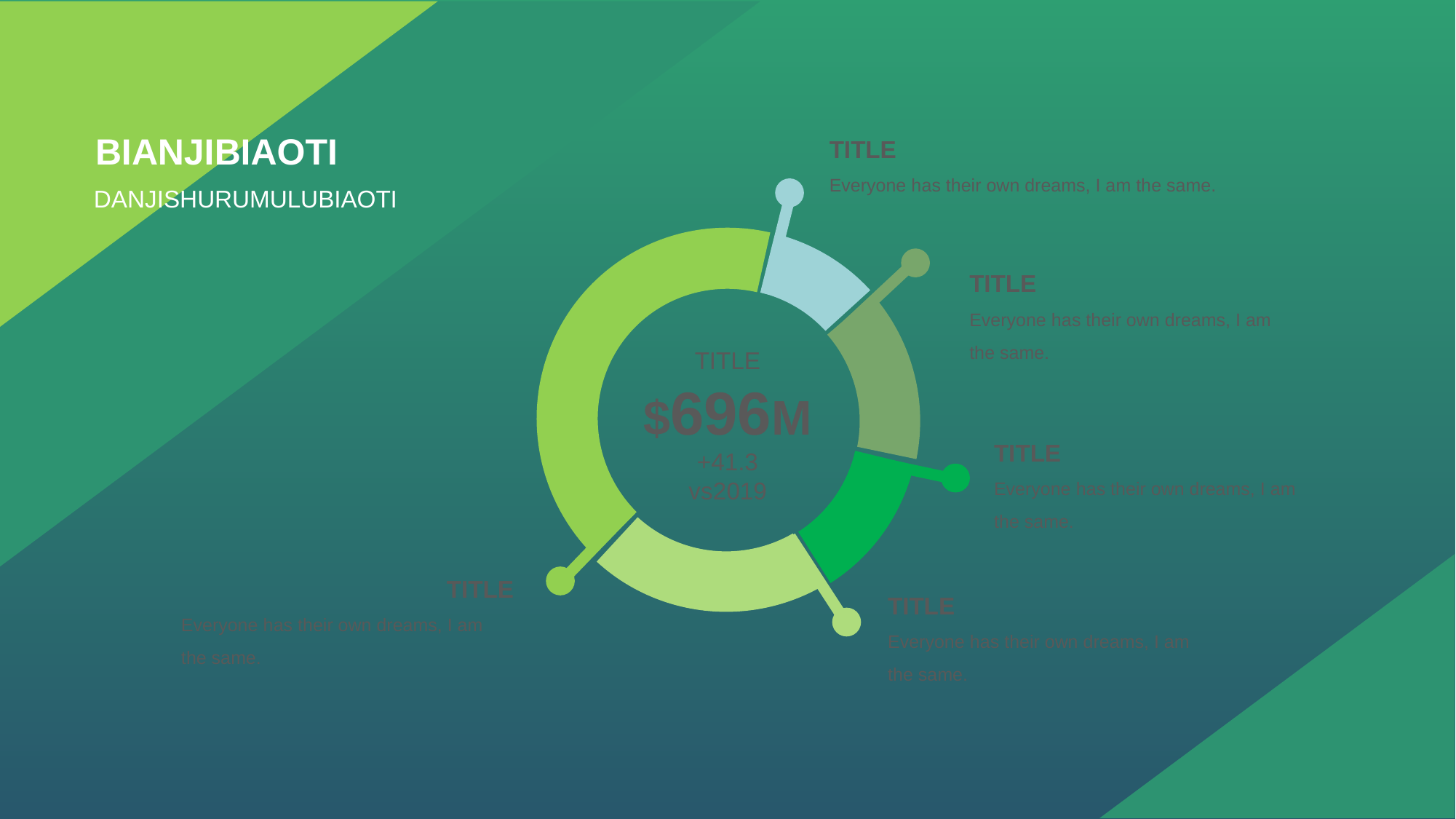

当前电竞行业
收入分成情况
TITLE
Everyone has their own dreams, I am the same.
BIANJIBIAOTI
DANJISHURUMULUBIAOTI

TITLE
Everyone has their own dreams, I am the same.
TITLE
$696M
+41.3
vs2019
TITLE
Everyone has their own dreams, I am the same.
TITLE
Everyone has their own dreams, I am the same.

TITLE
Everyone has their own dreams, I am the same.